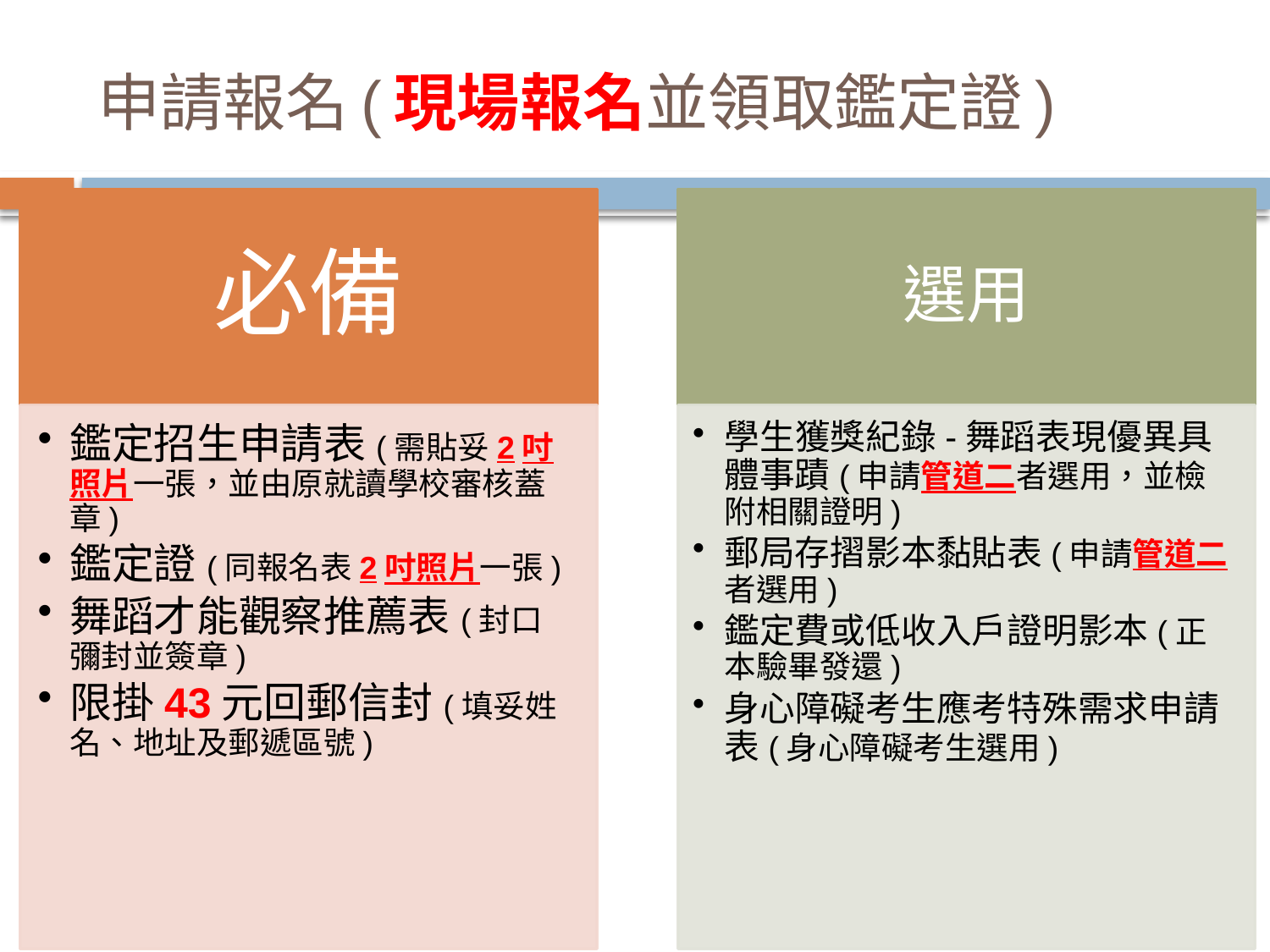

# 申請報名(現場報名並領取鑑定證)
必備
鑑定招生申請表(需貼妥2吋照片一張，並由原就讀學校審核蓋章)
鑑定證(同報名表2吋照片一張)
舞蹈才能觀察推薦表(封口彌封並簽章)
限掛43元回郵信封(填妥姓名、地址及郵遞區號)
選用
學生獲獎紀錄-舞蹈表現優異具體事蹟(申請管道二者選用，並檢附相關證明)
郵局存摺影本黏貼表(申請管道二者選用)
鑑定費或低收入戶證明影本(正本驗畢發還)
身心障礙考生應考特殊需求申請表(身心障礙考生選用)